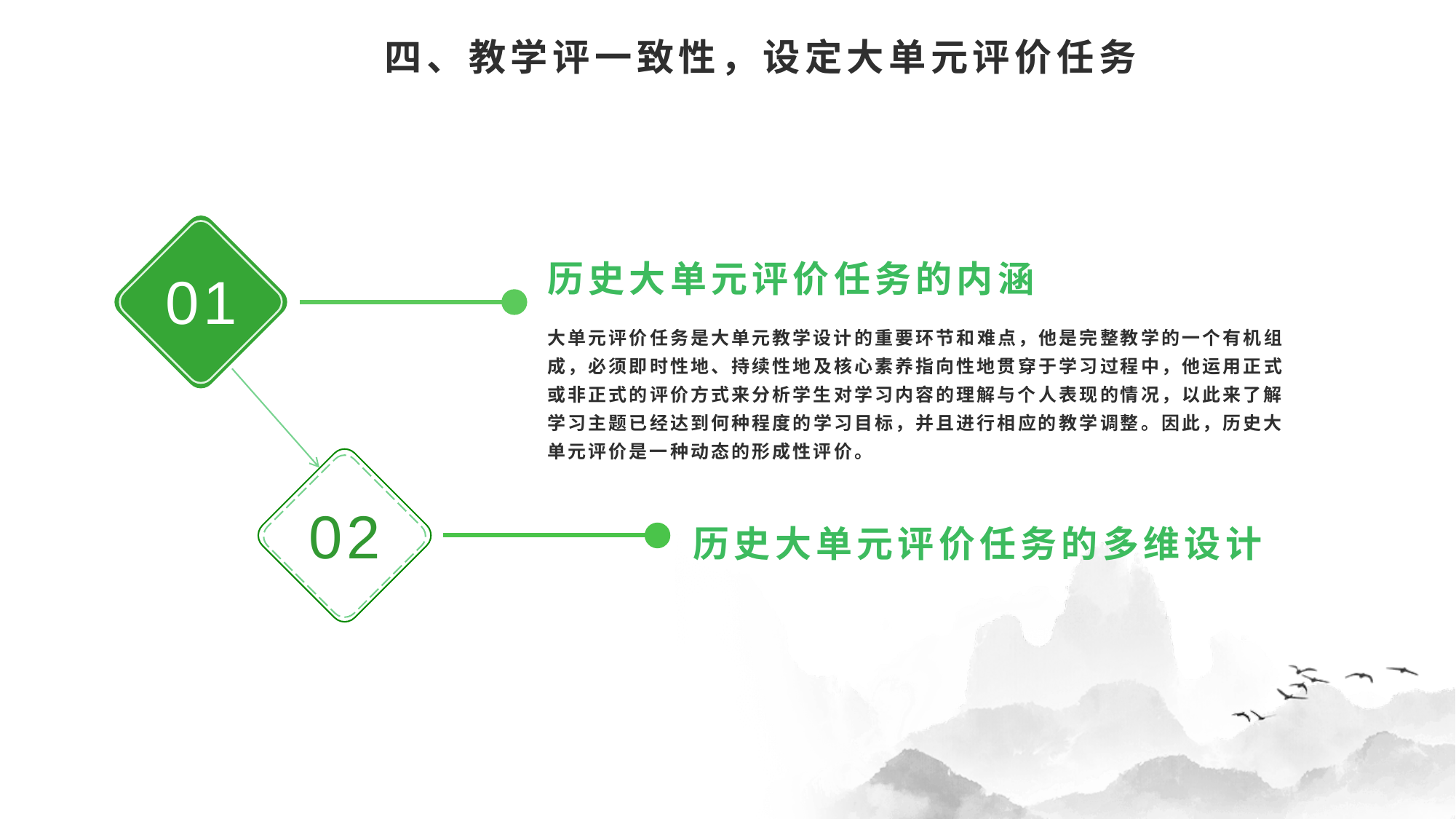

四、教学评一致性，设定大单元评价任务

历史大单元评价任务的内涵
01

大单元评价任务是大单元教学设计的重要环节和难点，他是完整教学的一个有机组成，必须即时性地、持续性地及核心素养指向性地贯穿于学习过程中，他运用正式或非正式的评价方式来分析学生对学习内容的理解与个人表现的情况，以此来了解学习主题已经达到何种程度的学习目标，并且进行相应的教学调整。因此，历史大单元评价是一种动态的形成性评价。

02
历史大单元评价任务的多维设计